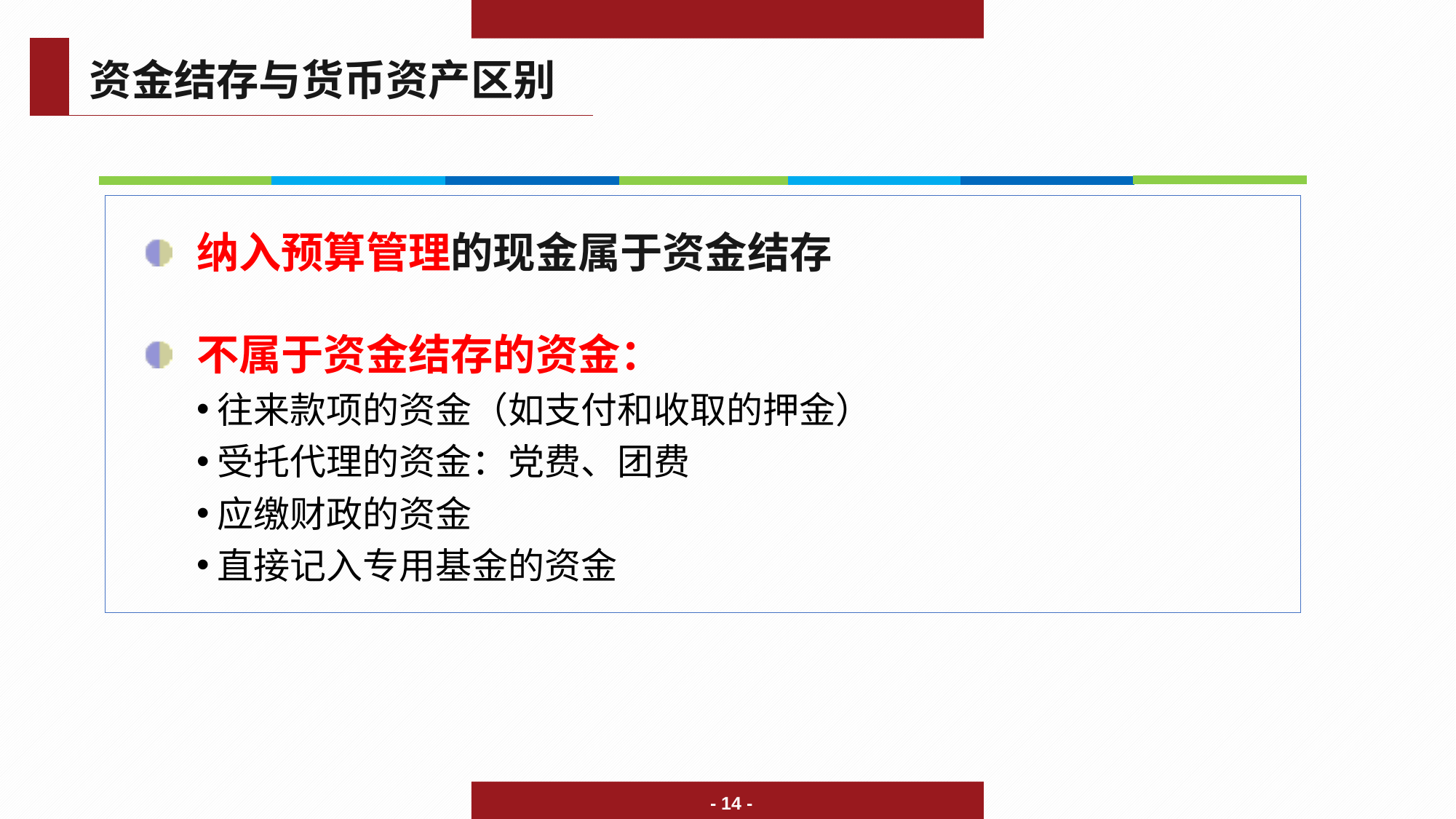

资金结存与货币资产区别

纳入预算管理的现金属于资金结存

不属于资金结存的资金：
往来款项的资金（如支付和收取的押金）
受托代理的资金：党费、团费
应缴财政的资金
直接记入专用基金的资金

- 14 -